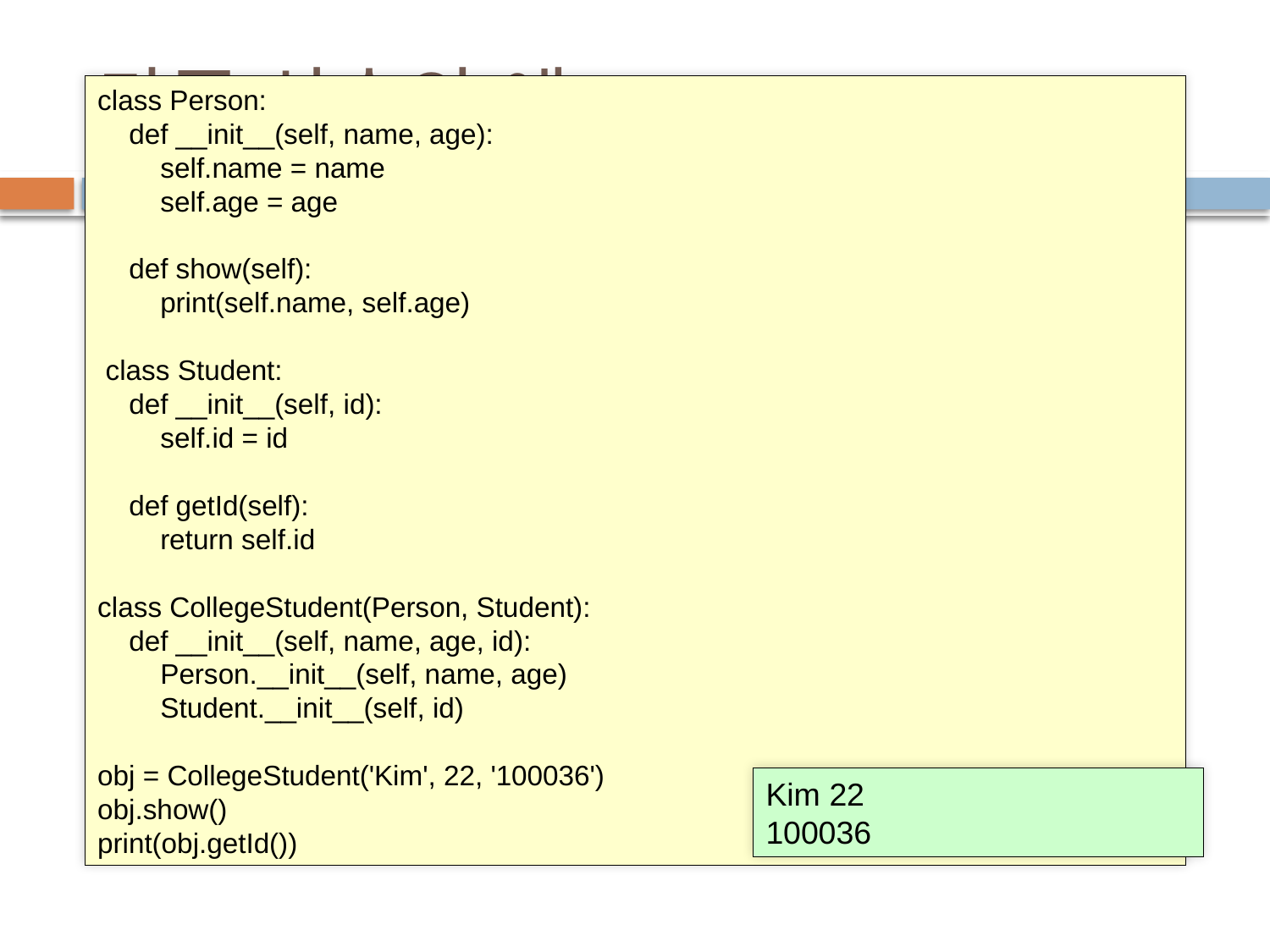

# 다중 상속의 예p
class Person:
    def __init__(self, name, age):
        self.name = name
        self.age = age

    def show(self):
        print(self.name, self.age)

 class Student:
    def __init__(self, id):
        self.id = id

    def getId(self):
        return self.id

class CollegeStudent(Person, Student):
    def __init__(self, name, age, id):
        Person.__init__(self, name, age)
        Student.__init__(self, id)

obj = CollegeStudent('Kim', 22, '100036')
obj.show()
print(obj.getId())
Kim 22
100036